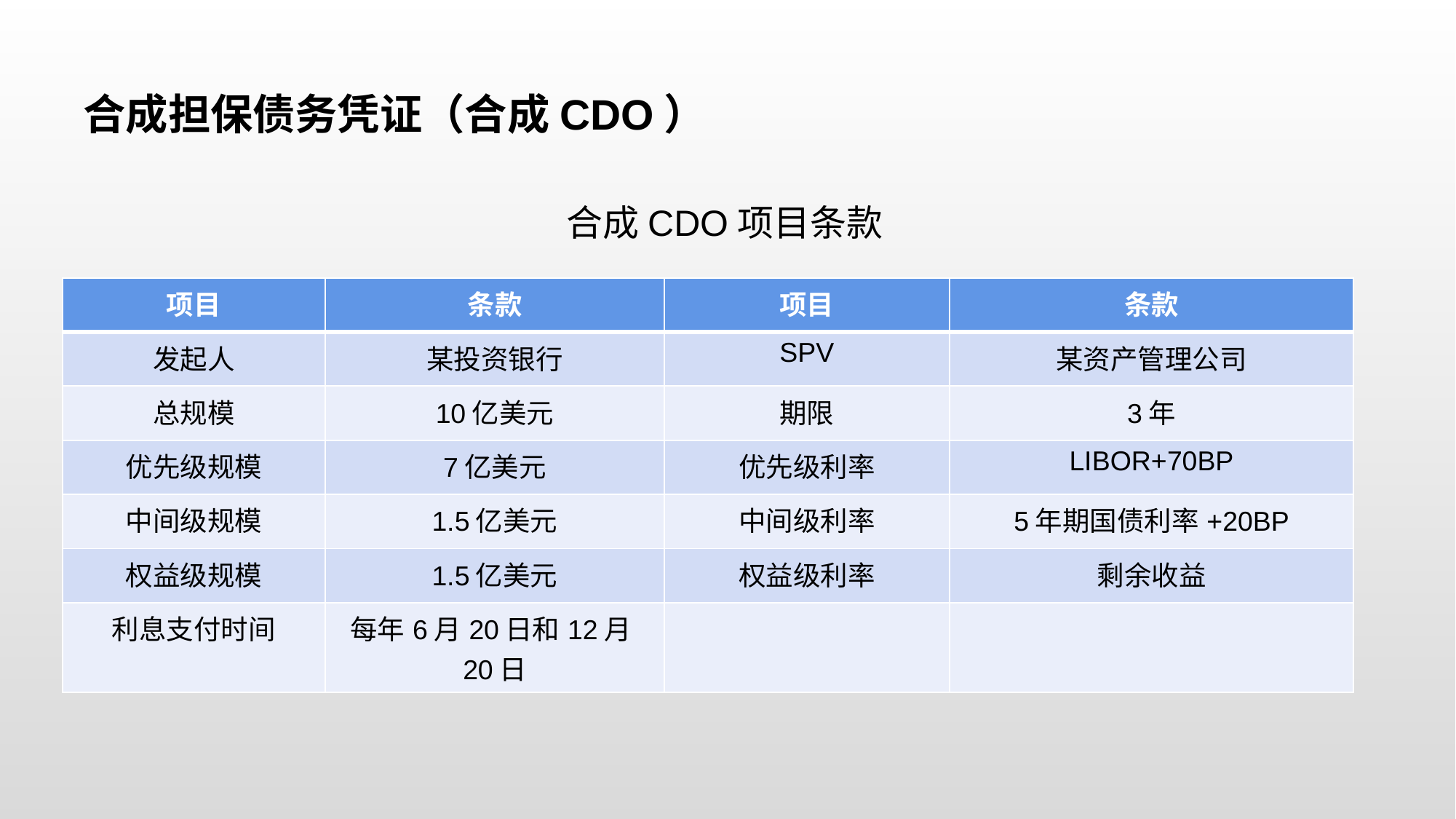

# 合成担保债务凭证（合成CDO）
合成CDO项目条款
| 项目 | 条款 | 项目 | 条款 |
| --- | --- | --- | --- |
| 发起人 | 某投资银行 | SPV | 某资产管理公司 |
| 总规模 | 10亿美元 | 期限 | 3年 |
| 优先级规模 | 7亿美元 | 优先级利率 | LIBOR+70BP |
| 中间级规模 | 1.5亿美元 | 中间级利率 | 5年期国债利率+20BP |
| 权益级规模 | 1.5亿美元 | 权益级利率 | 剩余收益 |
| 利息支付时间 | 每年6月20日和12月20日 |  |  |